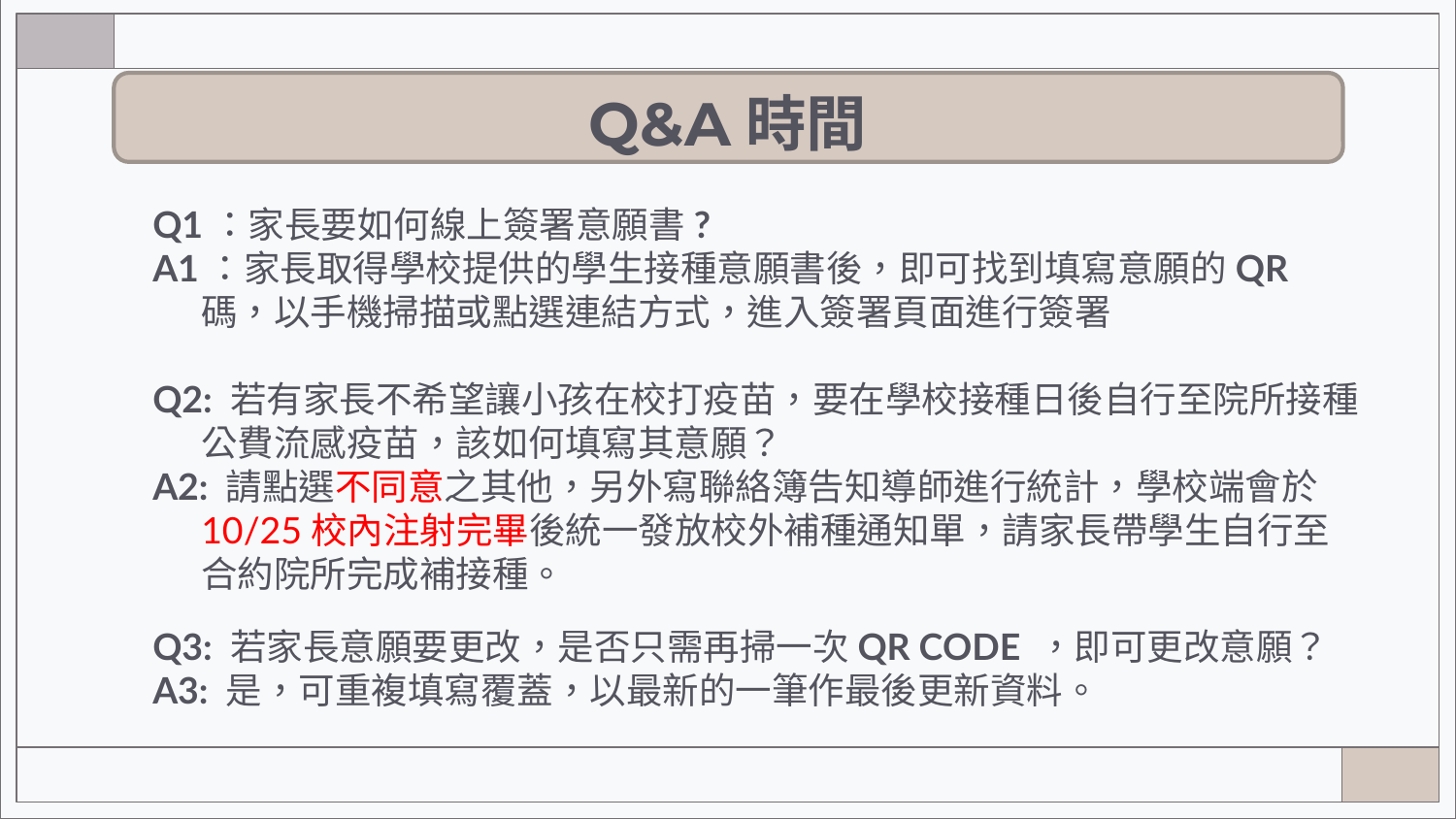

# Q&A時間

Q1：家長要如何線上簽署意願書?
A1：家長取得學校提供的學生接種意願書後，即可找到填寫意願的QR碼，以手機掃描或點選連結方式，進入簽署頁面進行簽署

Q2: 若有家長不希望讓小孩在校打疫苗，要在學校接種日後自行至院所接種公費流感疫苗，該如何填寫其意願？
A2: 請點選不同意之其他，另外寫聯絡簿告知導師進行統計，學校端會於10/25校內注射完畢後統一發放校外補種通知單，請家長帶學生自行至合約院所完成補接種。

Q3: 若家長意願要更改，是否只需再掃一次QR CODE ，即可更改意願？
A3: 是，可重複填寫覆蓋，以最新的一筆作最後更新資料。